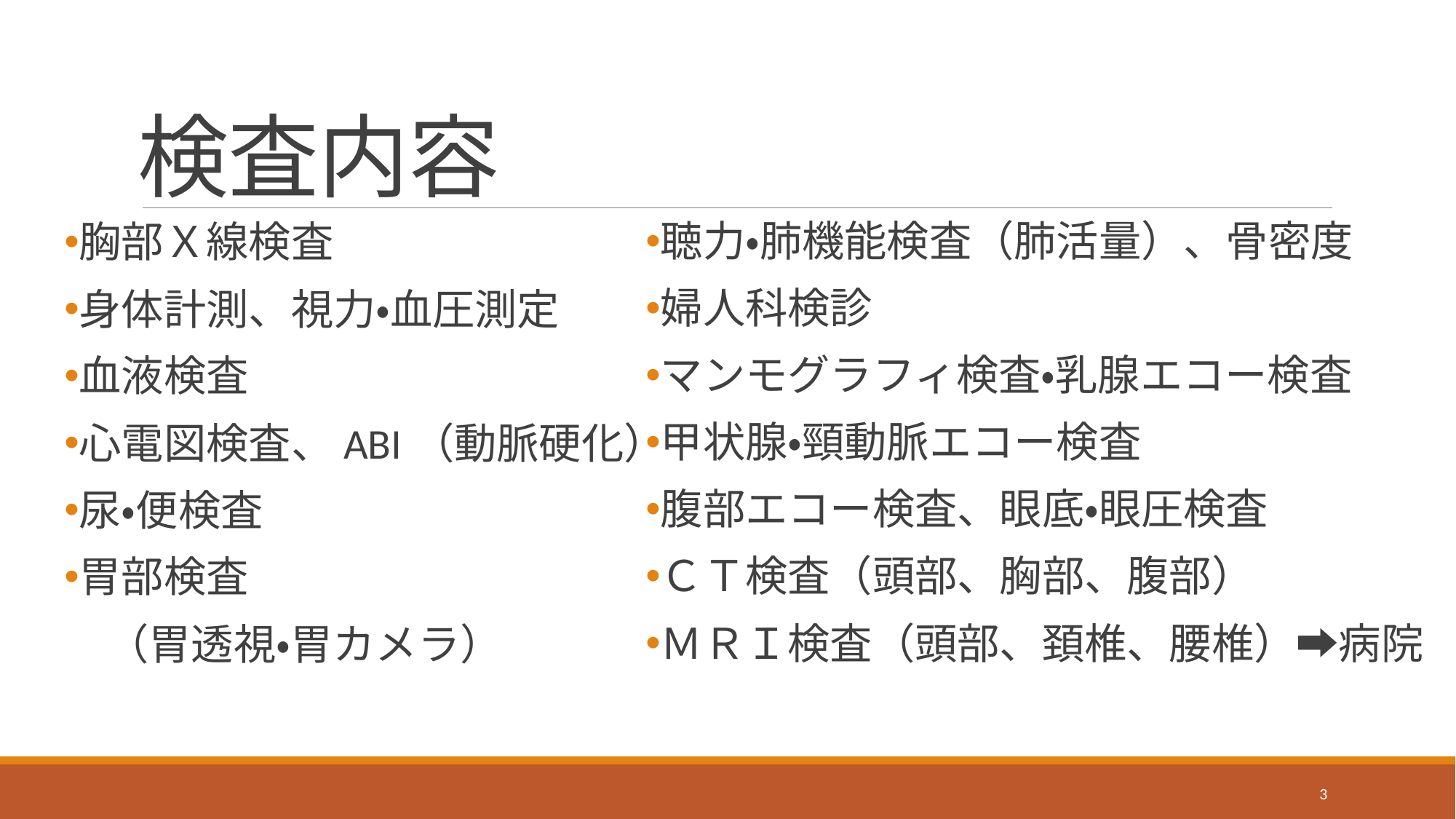

# 検査内容
聴力・肺機能検査（肺活量）、骨密度
婦人科検診
マンモグラフィ検査・乳腺エコー検査
甲状腺・頸動脈エコー検査
腹部エコー検査、眼底・眼圧検査
ＣＴ検査（頭部、胸部、腹部）
ＭＲＩ検査（頭部、頚椎、腰椎）➡病院
胸部Ｘ線検査
身体計測、視力・血圧測定
血液検査
心電図検査、ABI（動脈硬化）
尿・便検査
胃部検査
　（胃透視・胃カメラ）

3